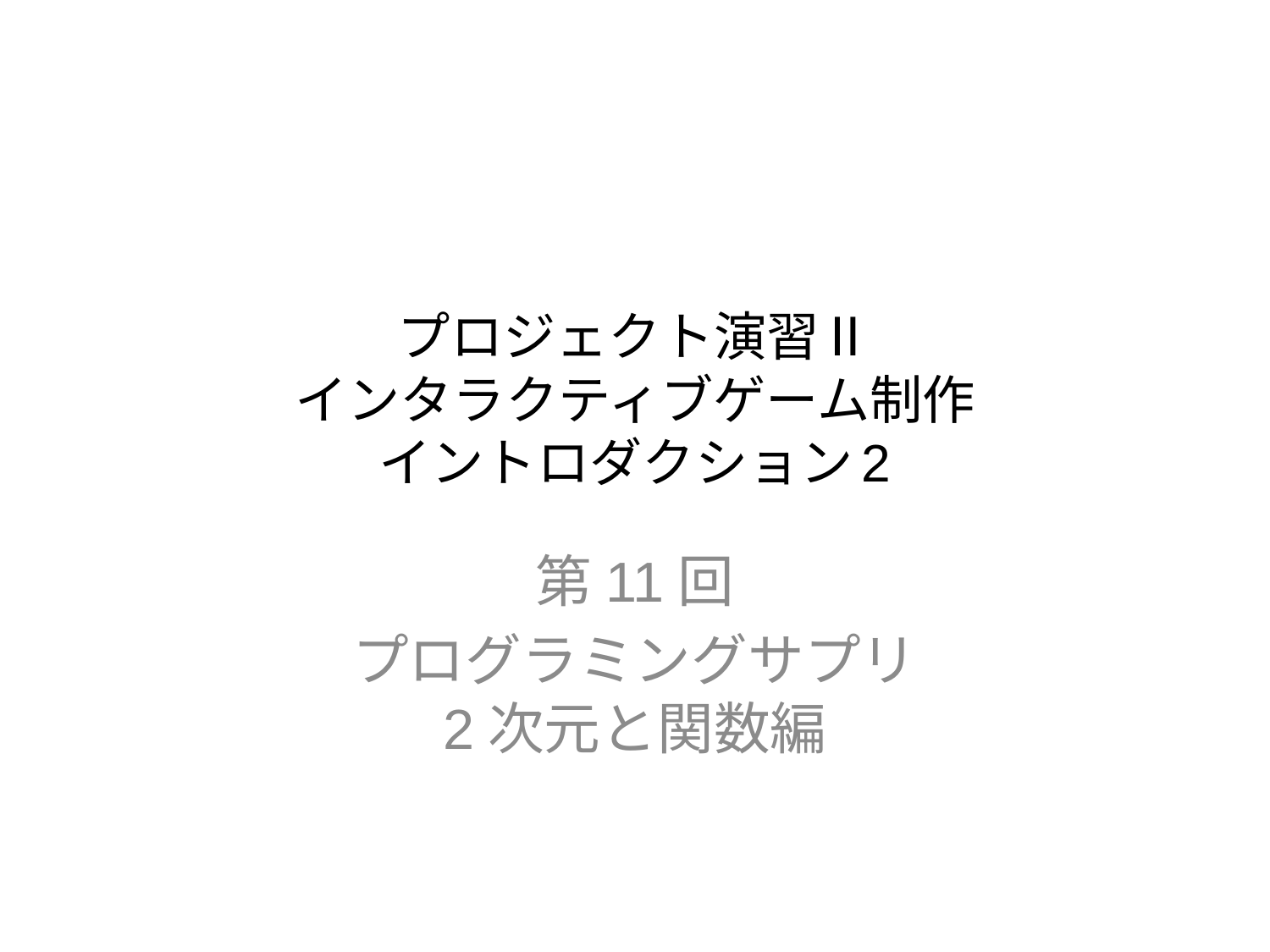

# プロジェクト演習Ⅱ インタラクティブゲーム制作 イントロダクション2
第11回
プログラミングサプリ
2次元と関数編